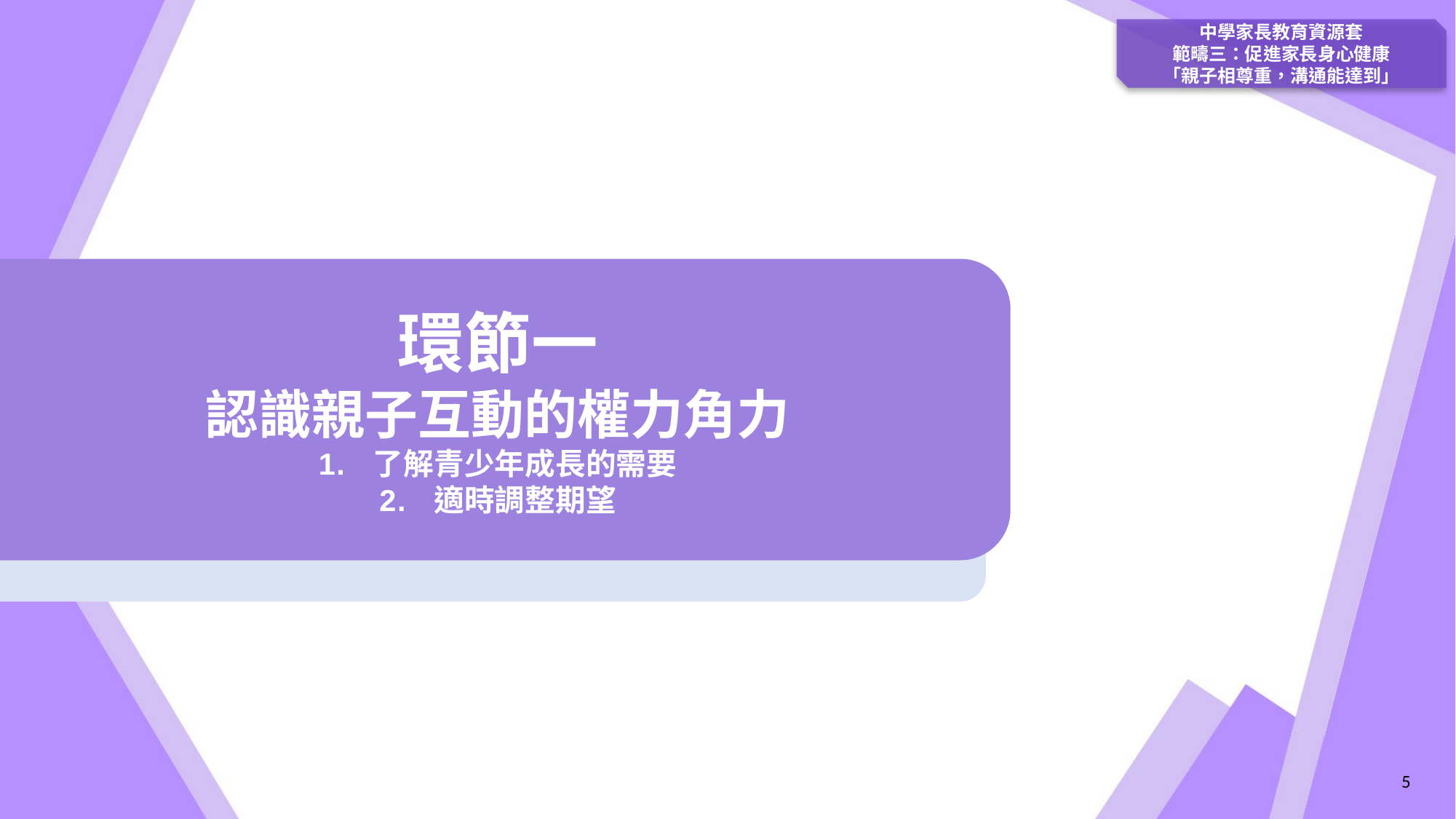

環節一
認識親子互動的權力角力
了解青少年成長的需要
適時調整期望
中學家長教育資源套
範疇三：促進家長身心健康
「親子相尊重，溝通能達到」

5